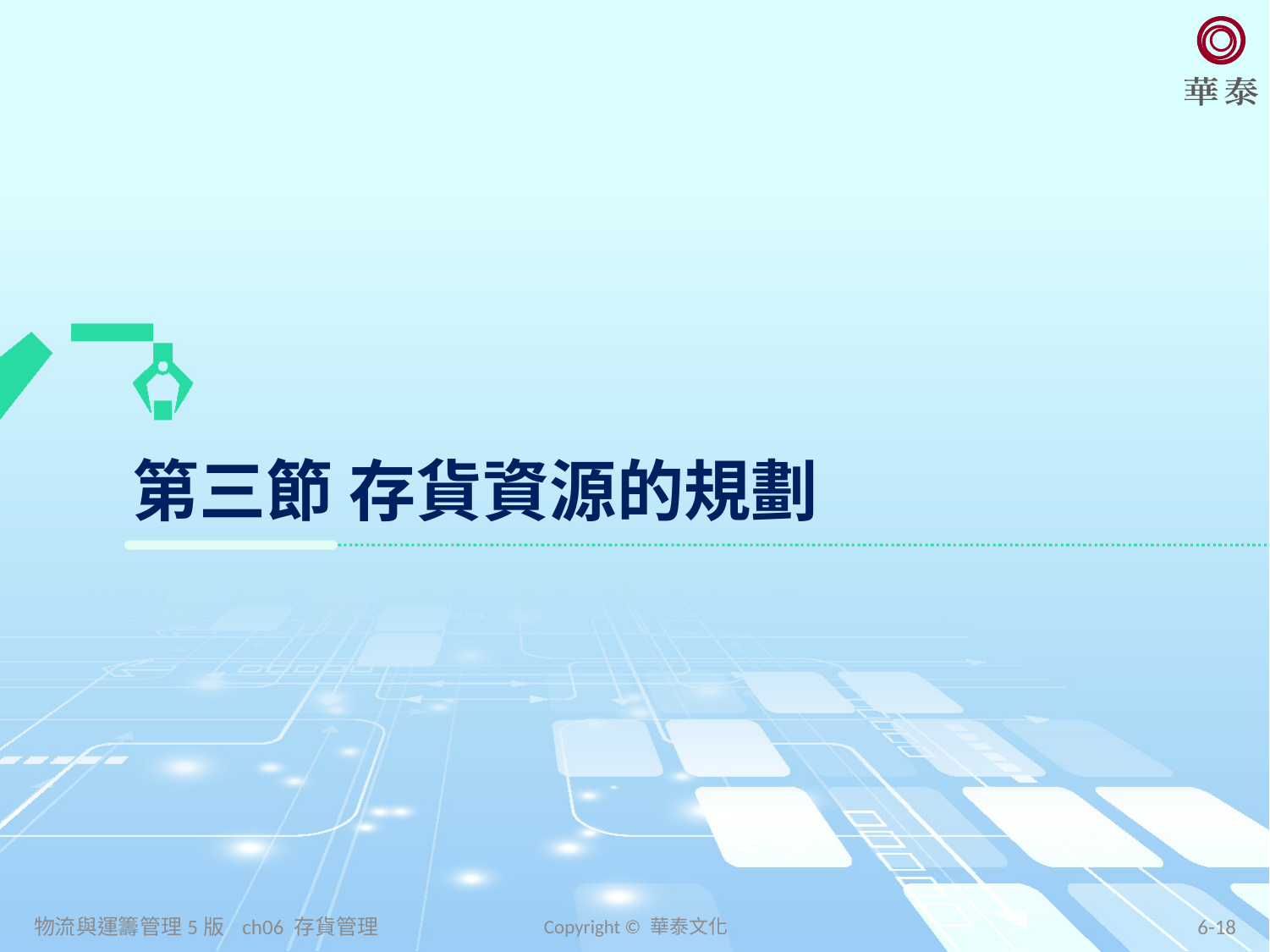

# 第三節 存貨資源的規劃
物流與運籌管理5版  ch06 存貨管理
Copyright © 華泰文化
6-18